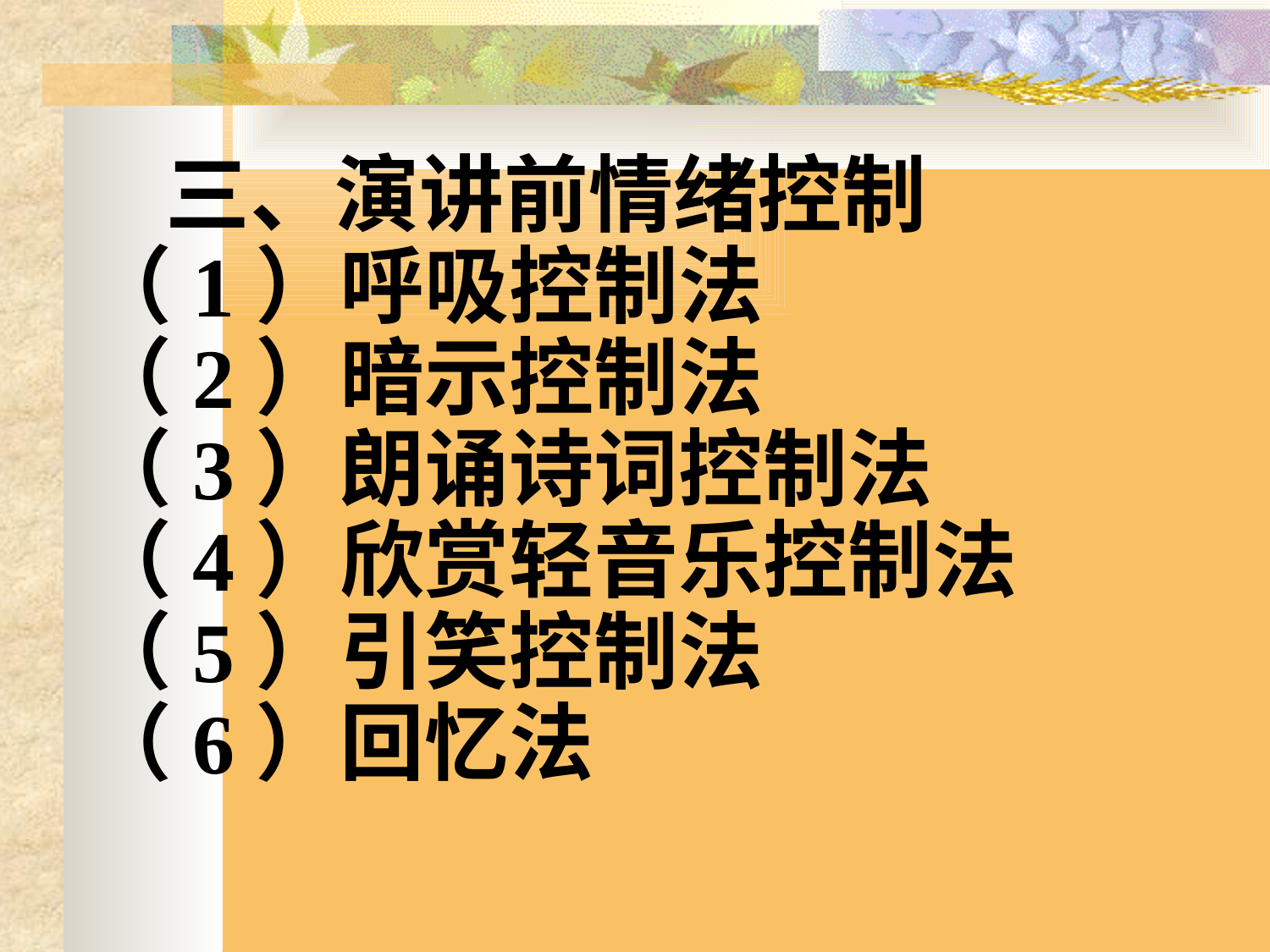

三、演讲前情绪控制
（1）呼吸控制法
（2）暗示控制法
（3）朗诵诗词控制法
（4）欣赏轻音乐控制法
（5）引笑控制法
（6）回忆法